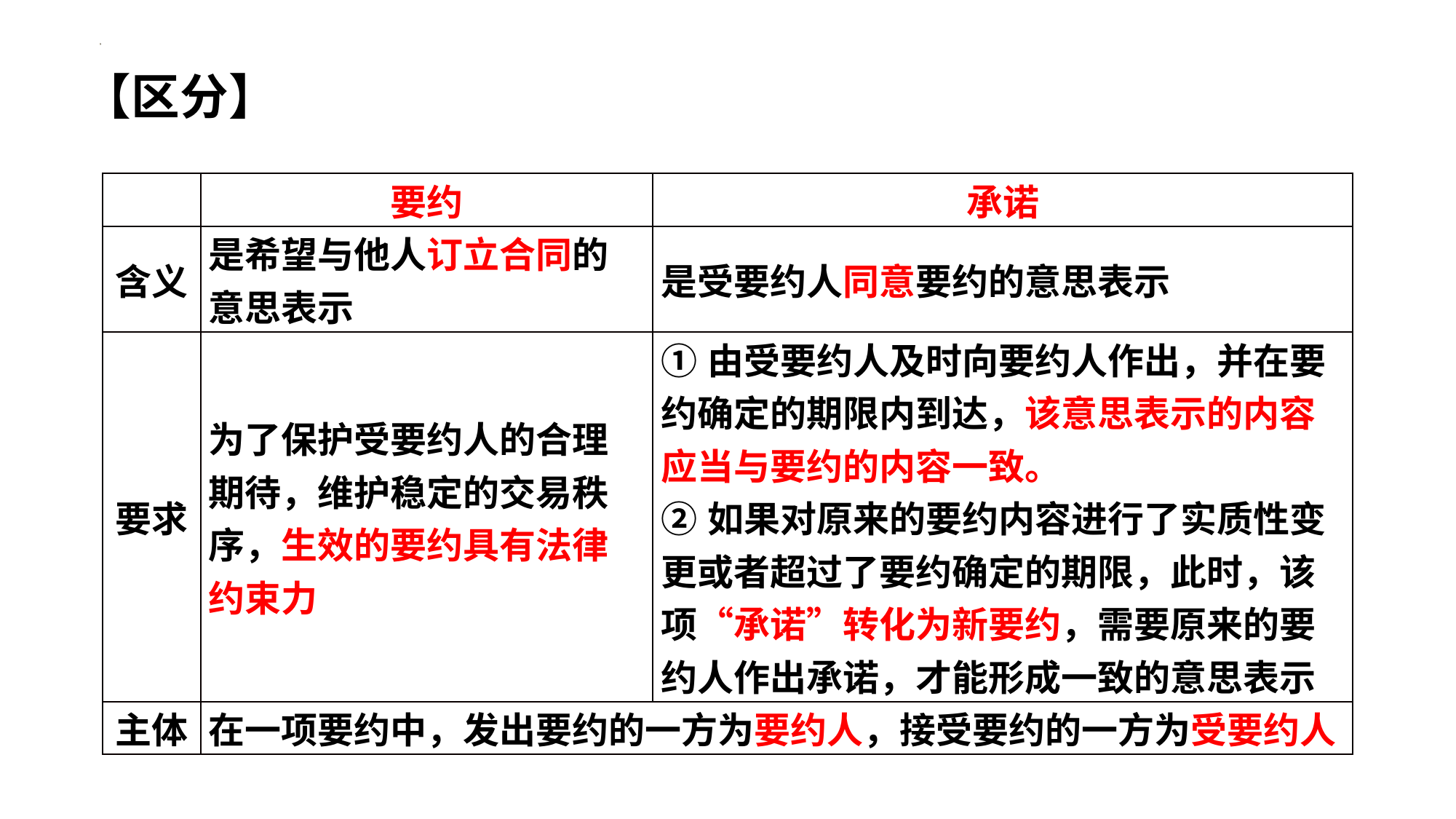

# 【区分】
|  | 要约 | 承诺 |
| --- | --- | --- |
| 含义 | 是希望与他人订立合同的意思表示 | 是受要约人同意要约的意思表示 |
| 要求 | 为了保护受要约人的合理期待，维护稳定的交易秩序，生效的要约具有法律约束力 | ①由受要约人及时向要约人作出，并在要约确定的期限内到达，该意思表示的内容应当与要约的内容一致。 ②如果对原来的要约内容进行了实质性变更或者超过了要约确定的期限，此时，该项“承诺”转化为新要约，需要原来的要约人作出承诺，才能形成一致的意思表示 |
| 主体 | 在一项要约中，发出要约的一方为要约人，接受要约的一方为受要约人 |  |